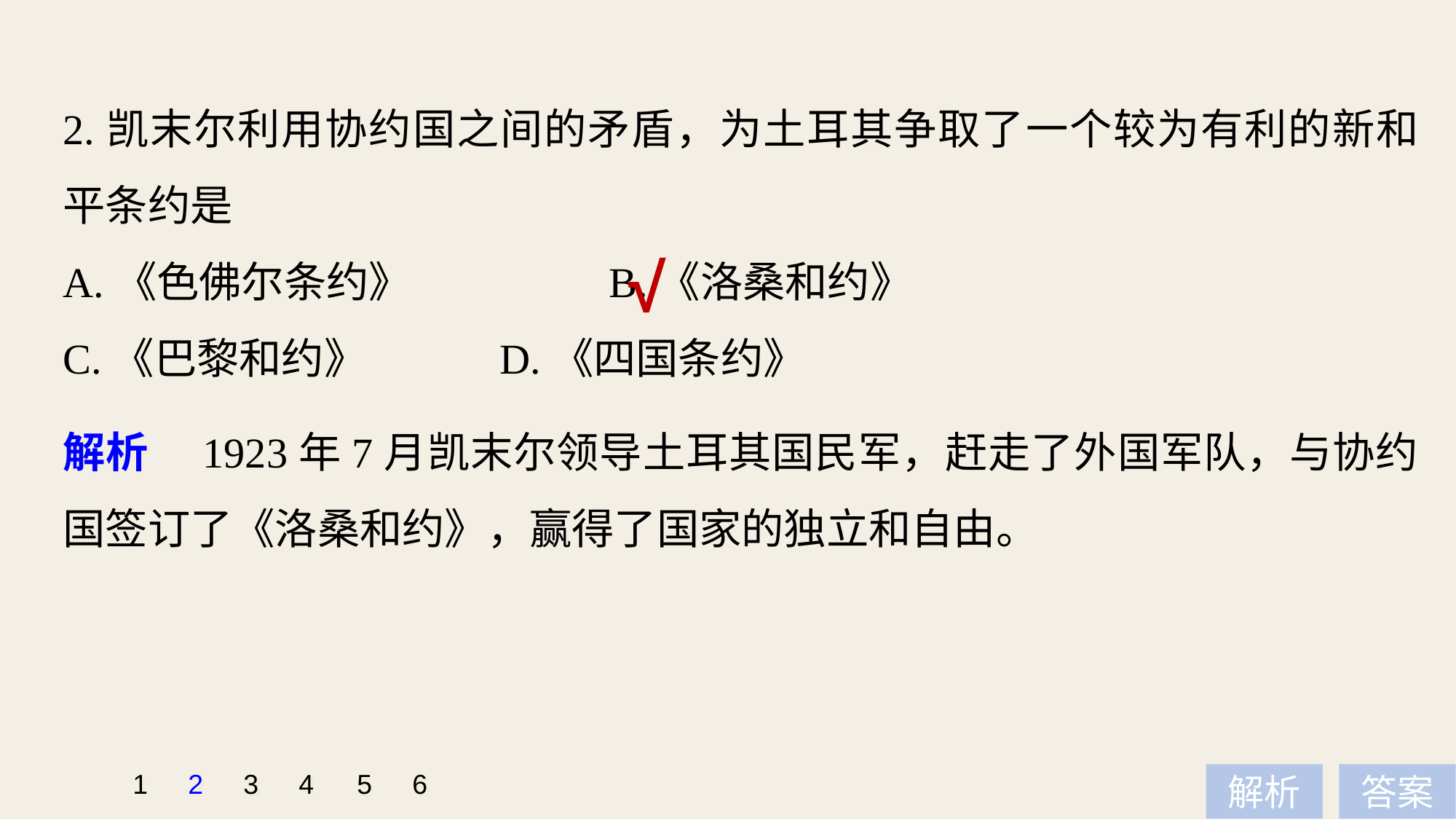

2.凯末尔利用协约国之间的矛盾，为土耳其争取了一个较为有利的新和平条约是
A.《色佛尔条约》  		B.《洛桑和约》
C.《巴黎和约》  		D.《四国条约》
√
解析　1923年7月凯末尔领导土耳其国民军，赶走了外国军队，与协约国签订了《洛桑和约》，赢得了国家的独立和自由。
1
2
3
4
5
6
解析
答案